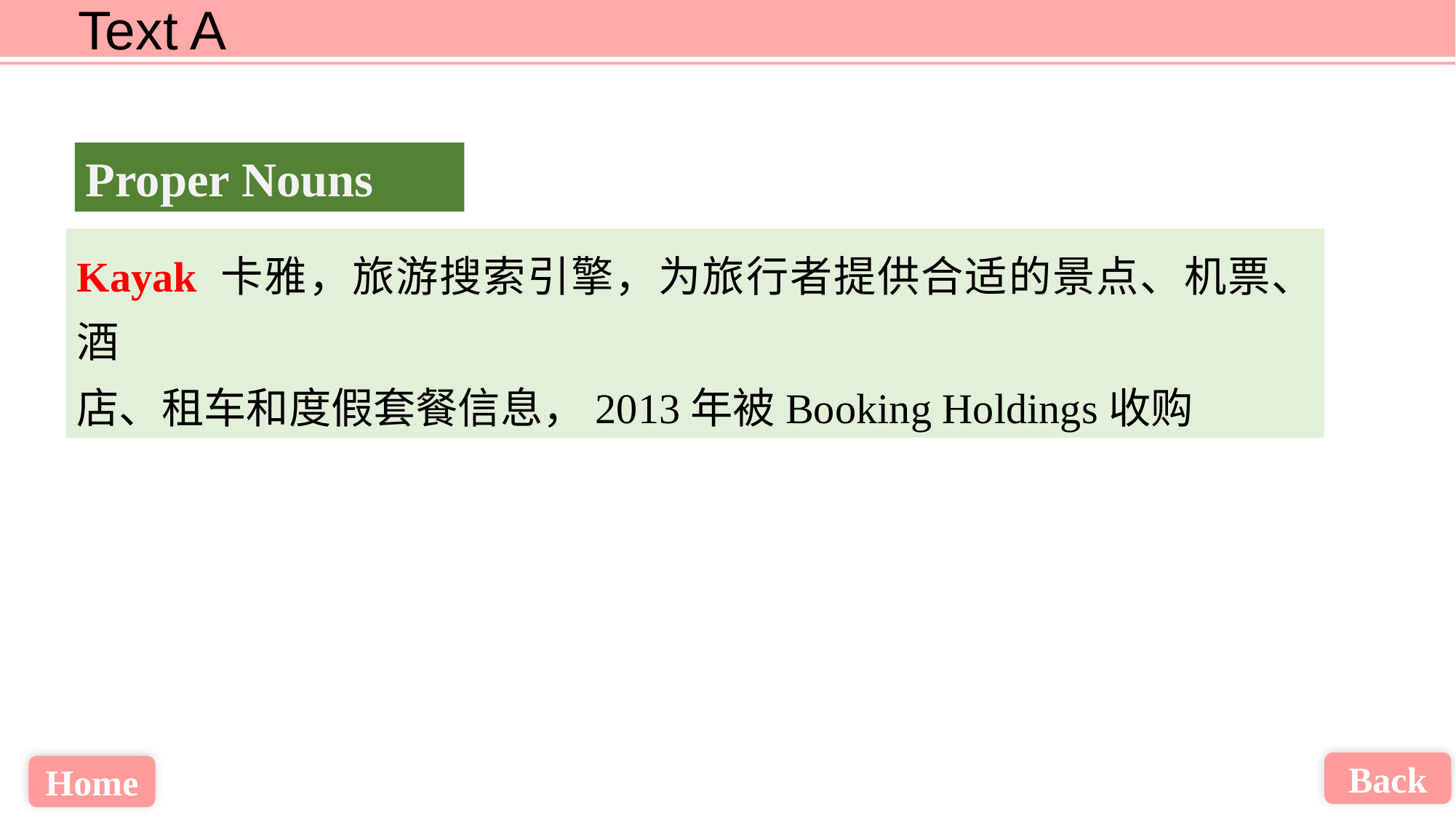

Proper Nouns
Kayak 卡雅，旅游搜索引擎，为旅行者提供合适的景点、机票、酒
店、租车和度假套餐信息，2013年被Booking Holdings收购
Back